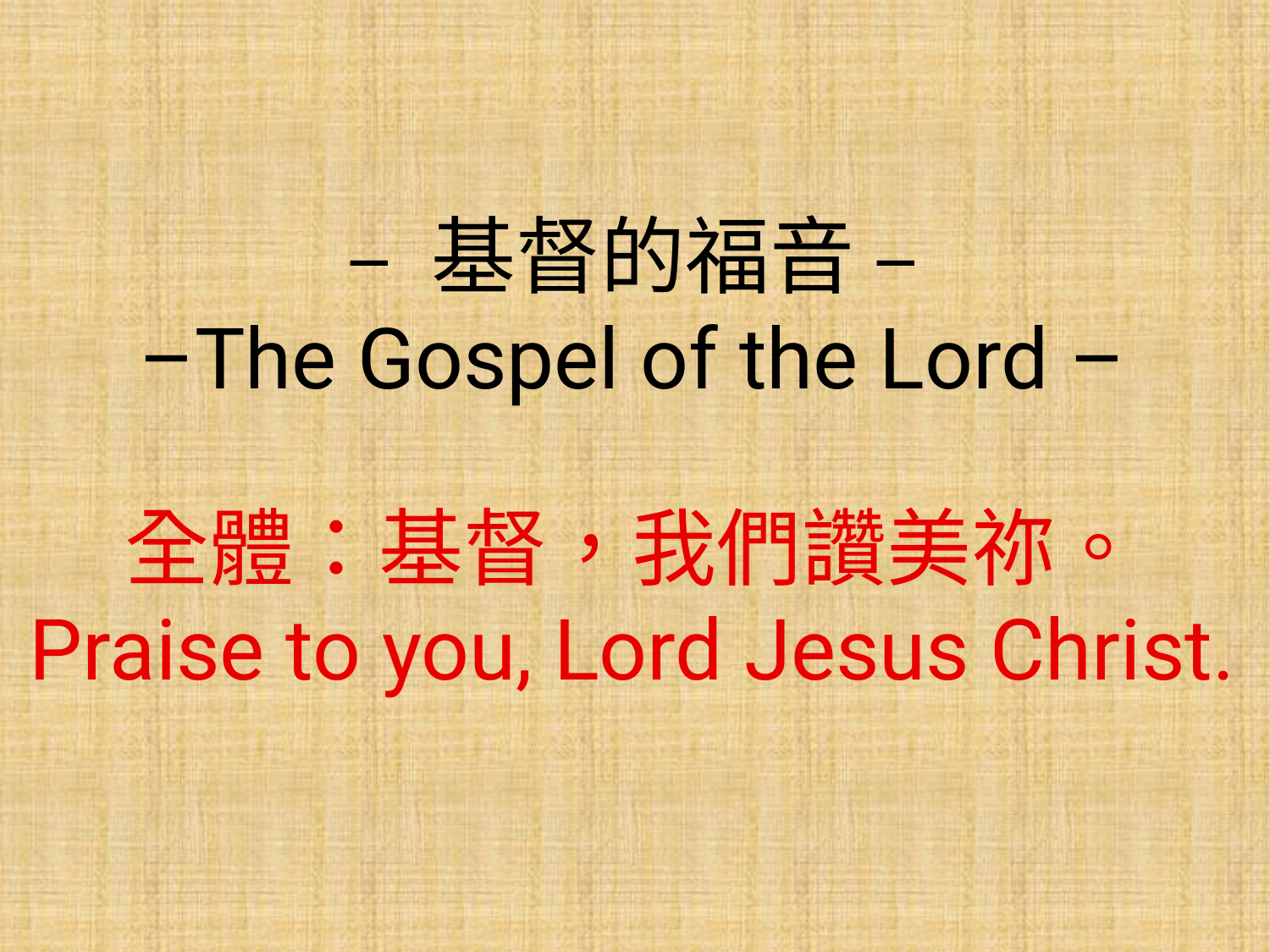

– 基督的福音 –
–The Gospel of the Lord –

全體：基督，我們讚美祢。
Praise to you, Lord Jesus Christ.